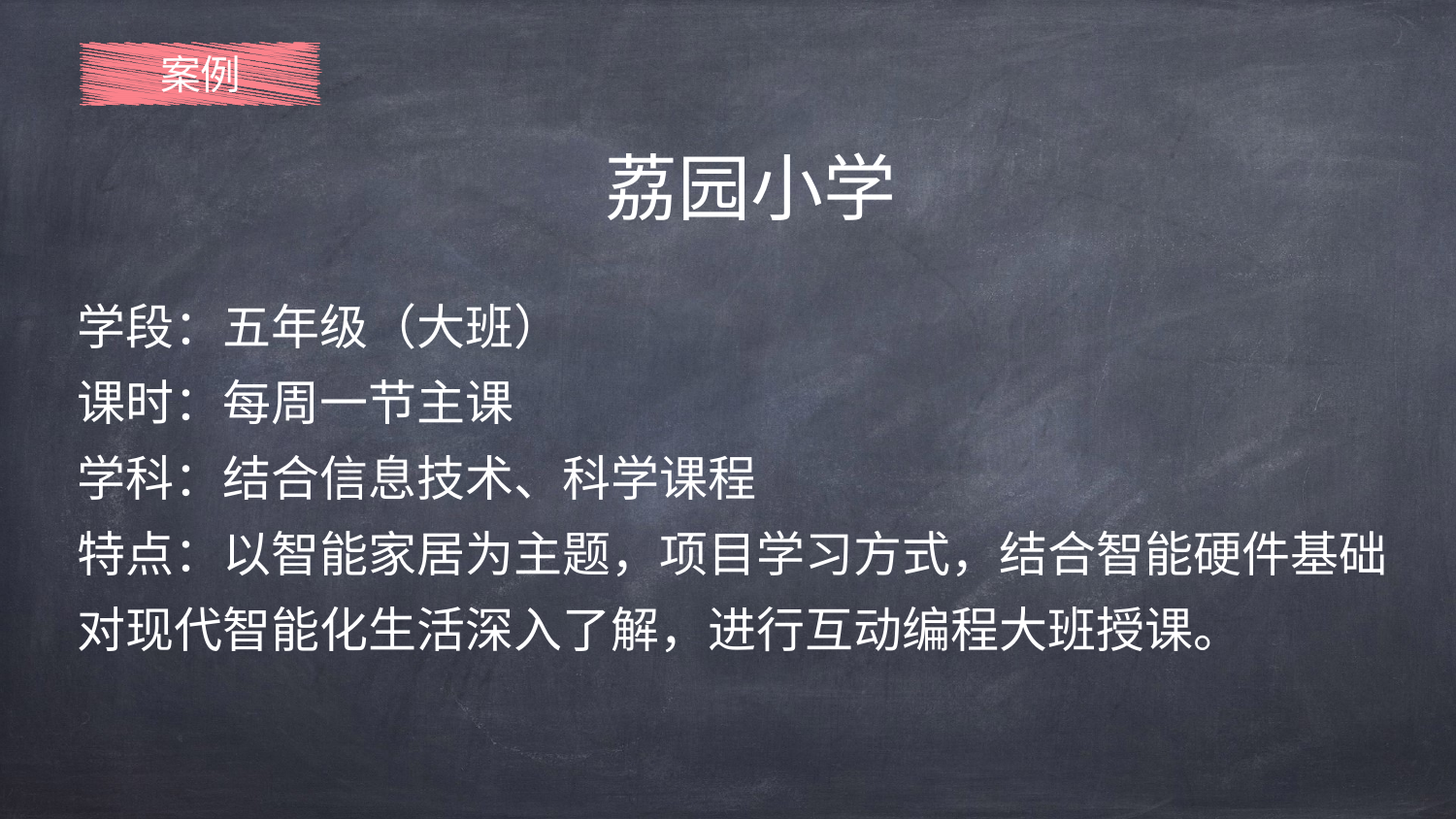

案例
荔园小学
学段：五年级（大班）
课时：每周一节主课
学科：结合信息技术、科学课程
特点：以智能家居为主题，项目学习方式，结合智能硬件基础对现代智能化生活深入了解，进行互动编程大班授课。